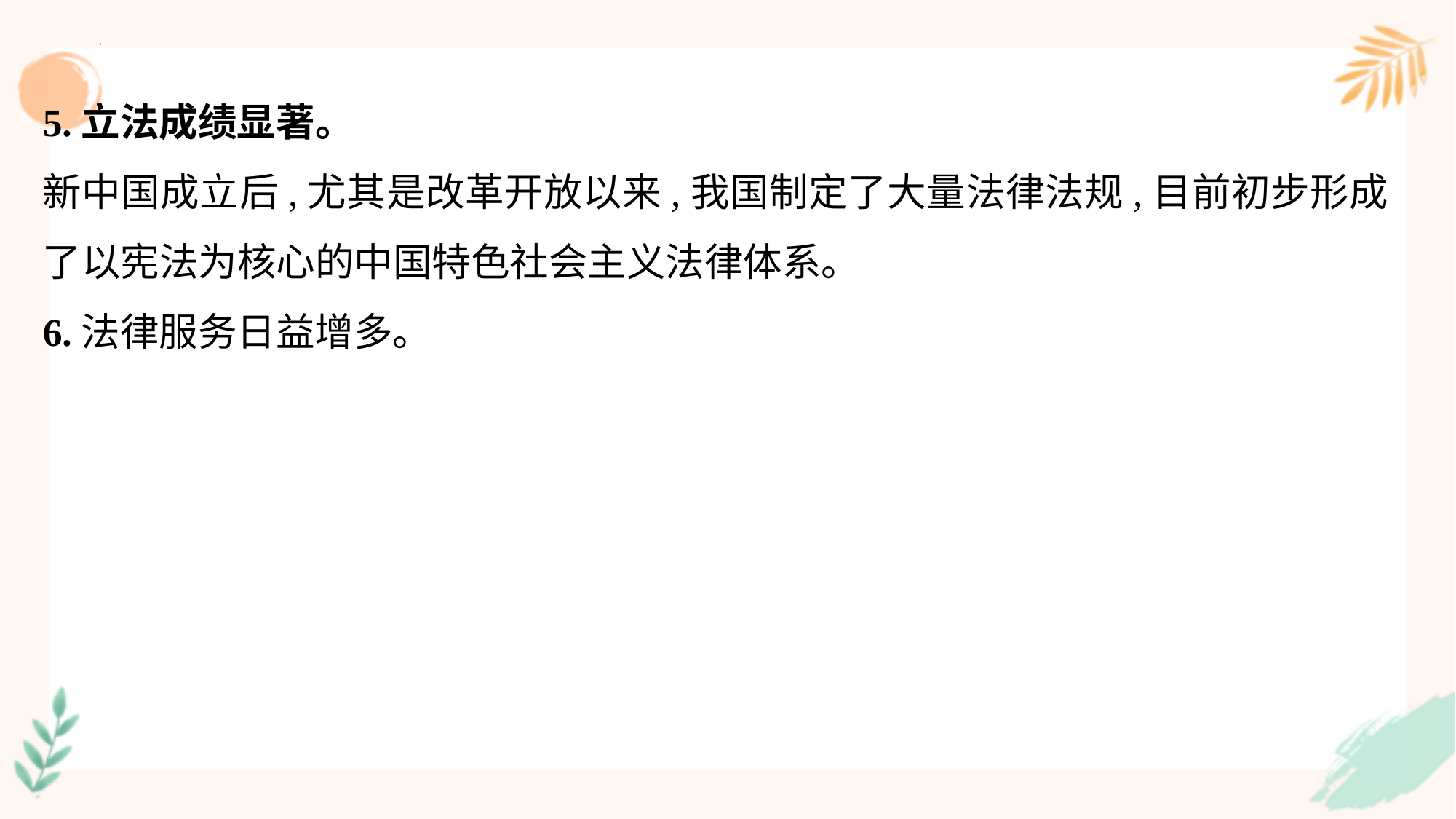

5.立法成绩显著。
新中国成立后,尤其是改革开放以来,我国制定了大量法律法规,目前初步形成了以宪法为核心的中国特色社会主义法律体系。
6.法律服务日益增多。